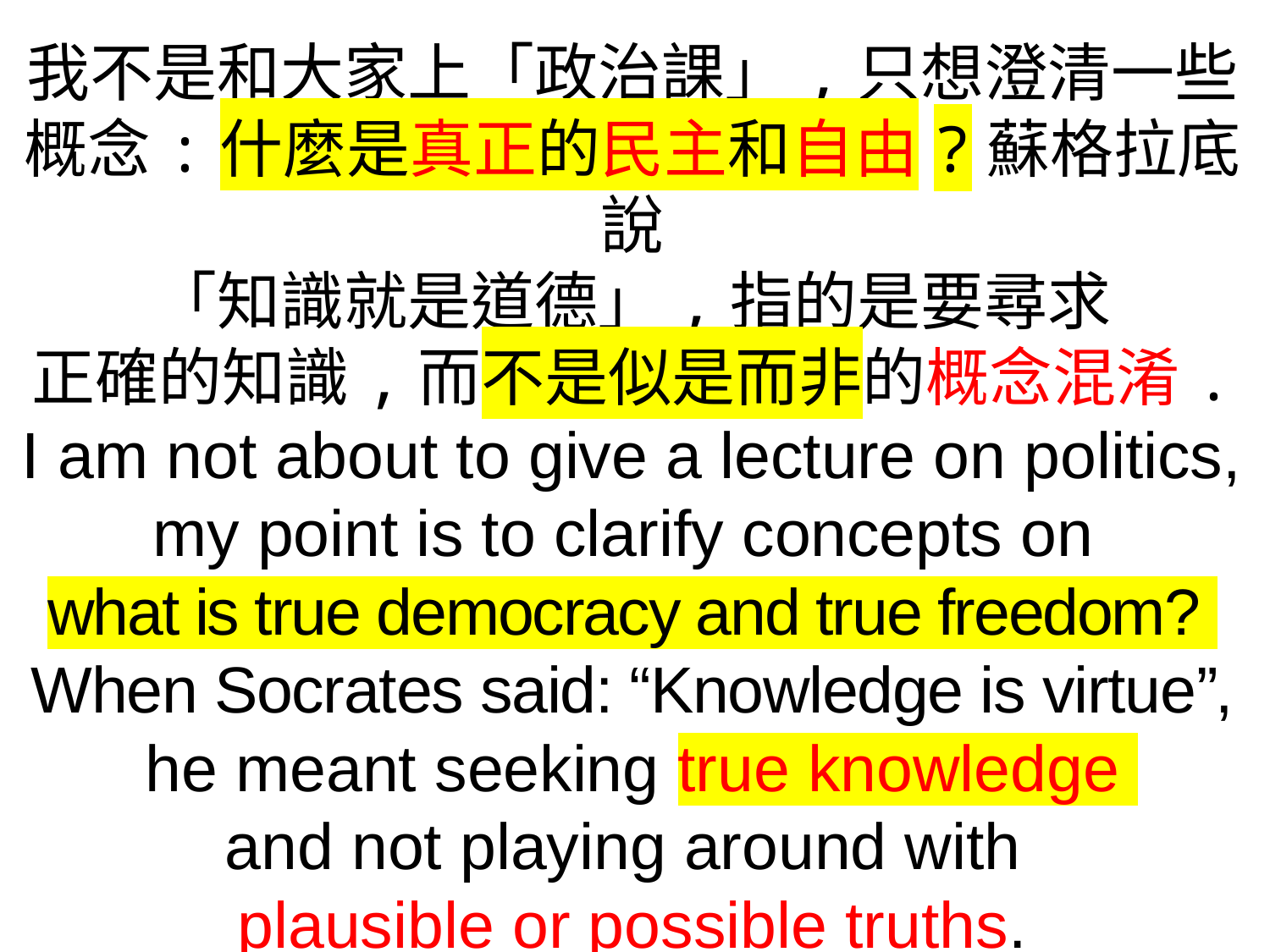

我不是和大家上「政治課」,只想澄清一些概念:什麼是真正的民主和自由?蘇格拉底說
「知識就是道德」,指的是要尋求
正確的知識,而不是似是而非的概念混淆.
I am not about to give a lecture on politics, my point is to clarify concepts on
what is true democracy and true freedom?
When Socrates said: “Knowledge is virtue”,
 he meant seeking true knowledge
and not playing around with
plausible or possible truths.